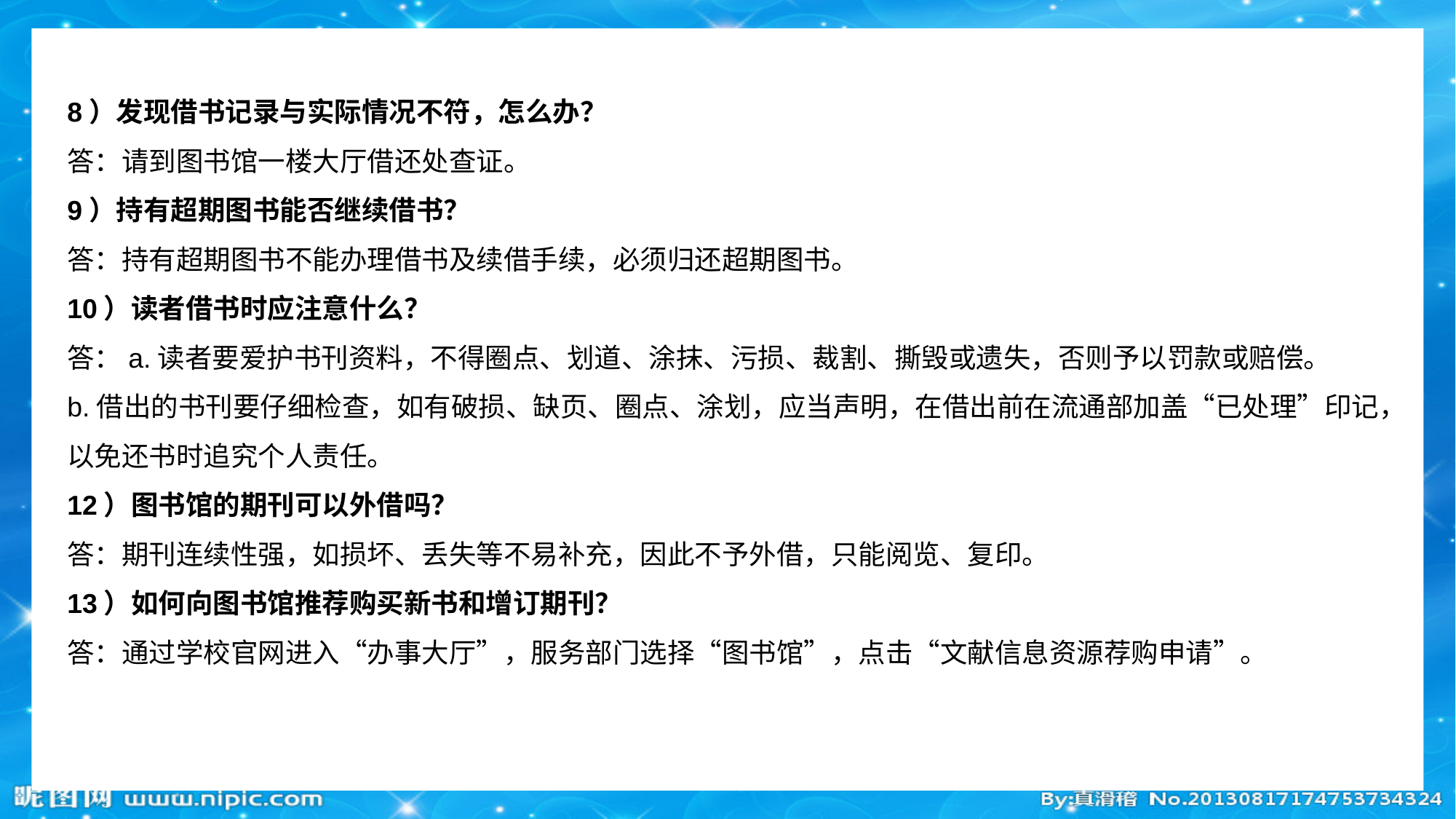

8）发现借书记录与实际情况不符，怎么办？
答：请到图书馆一楼大厅借还处查证。
9）持有超期图书能否继续借书？
答：持有超期图书不能办理借书及续借手续，必须归还超期图书。
10）读者借书时应注意什么？
答：a.读者要爱护书刊资料，不得圈点、划道、涂抹、污损、裁割、撕毁或遗失，否则予以罚款或赔偿。
b.借出的书刊要仔细检查，如有破损、缺页、圈点、涂划，应当声明，在借出前在流通部加盖“已处理”印记，以免还书时追究个人责任。
12）图书馆的期刊可以外借吗？
答：期刊连续性强，如损坏、丢失等不易补充，因此不予外借，只能阅览、复印。
13）如何向图书馆推荐购买新书和增订期刊？
答：通过学校官网进入“办事大厅”，服务部门选择“图书馆”，点击“文献信息资源荐购申请”。